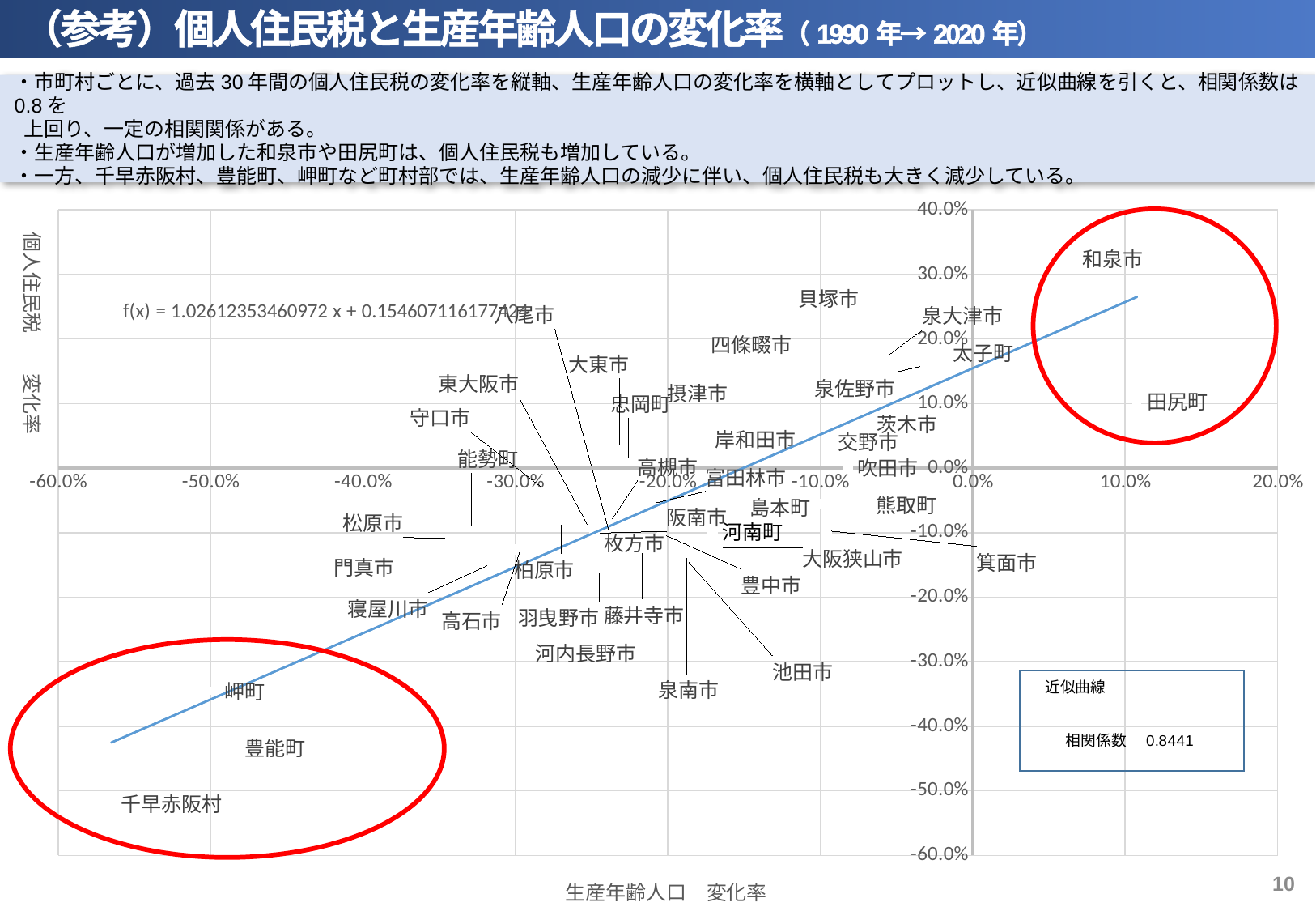

（参考）個人住民税と生産年齢人口の変化率（1990年→2020年）

・市町村ごとに、過去30年間の個人住民税の変化率を縦軸、生産年齢人口の変化率を横軸としてプロットし、近似曲線を引くと、相関係数は0.8を
 上回り、一定の相関関係がある。
・生産年齢人口が増加した和泉市や田尻町は、個人住民税も増加している。
・一方、千早赤阪村、豊能町、岬町など町村部では、生産年齢人口の減少に伴い、個人住民税も大きく減少している。

### Chart

| Category | 個人住民税 |
|---|---|

近似曲線
10